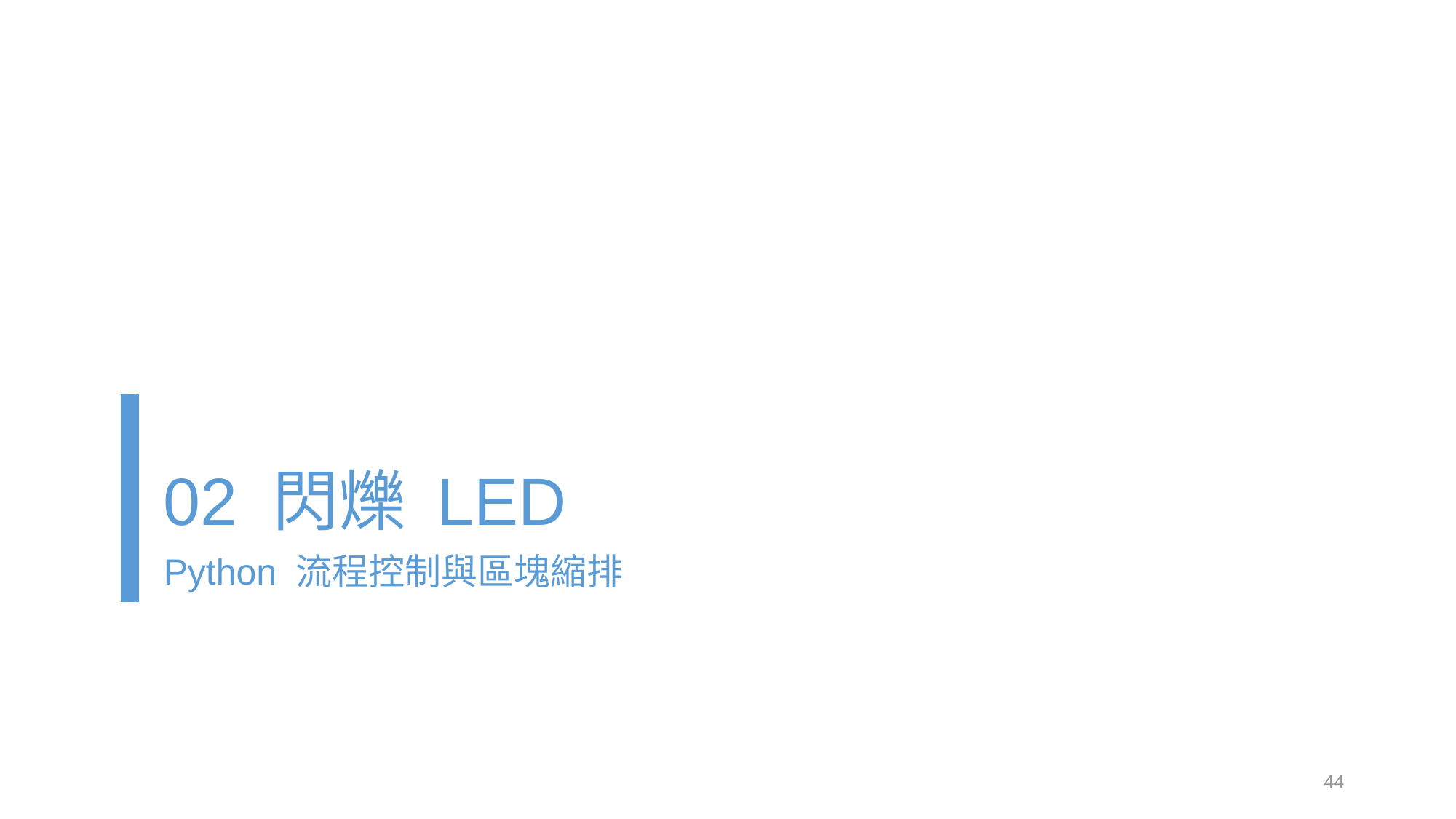

# 02 閃爍 LED
Python 流程控制與區塊縮排
44